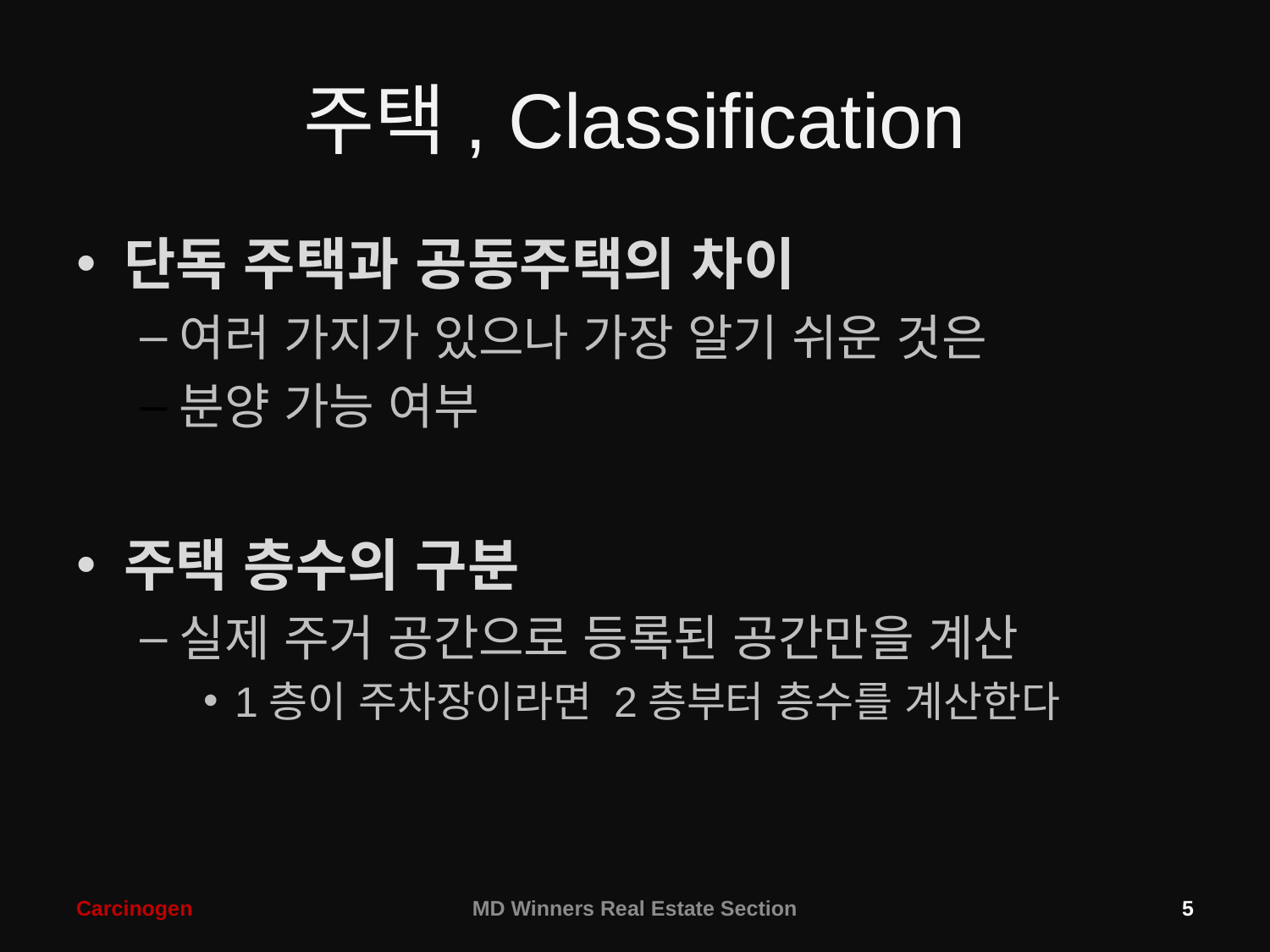

# 주택, Classification
단독 주택과 공동주택의 차이
여러 가지가 있으나 가장 알기 쉬운 것은
분양 가능 여부

주택 층수의 구분
실제 주거 공간으로 등록된 공간만을 계산
1층이 주차장이라면 2층부터 층수를 계산한다
Carcinogen
MD Winners Real Estate Section
5